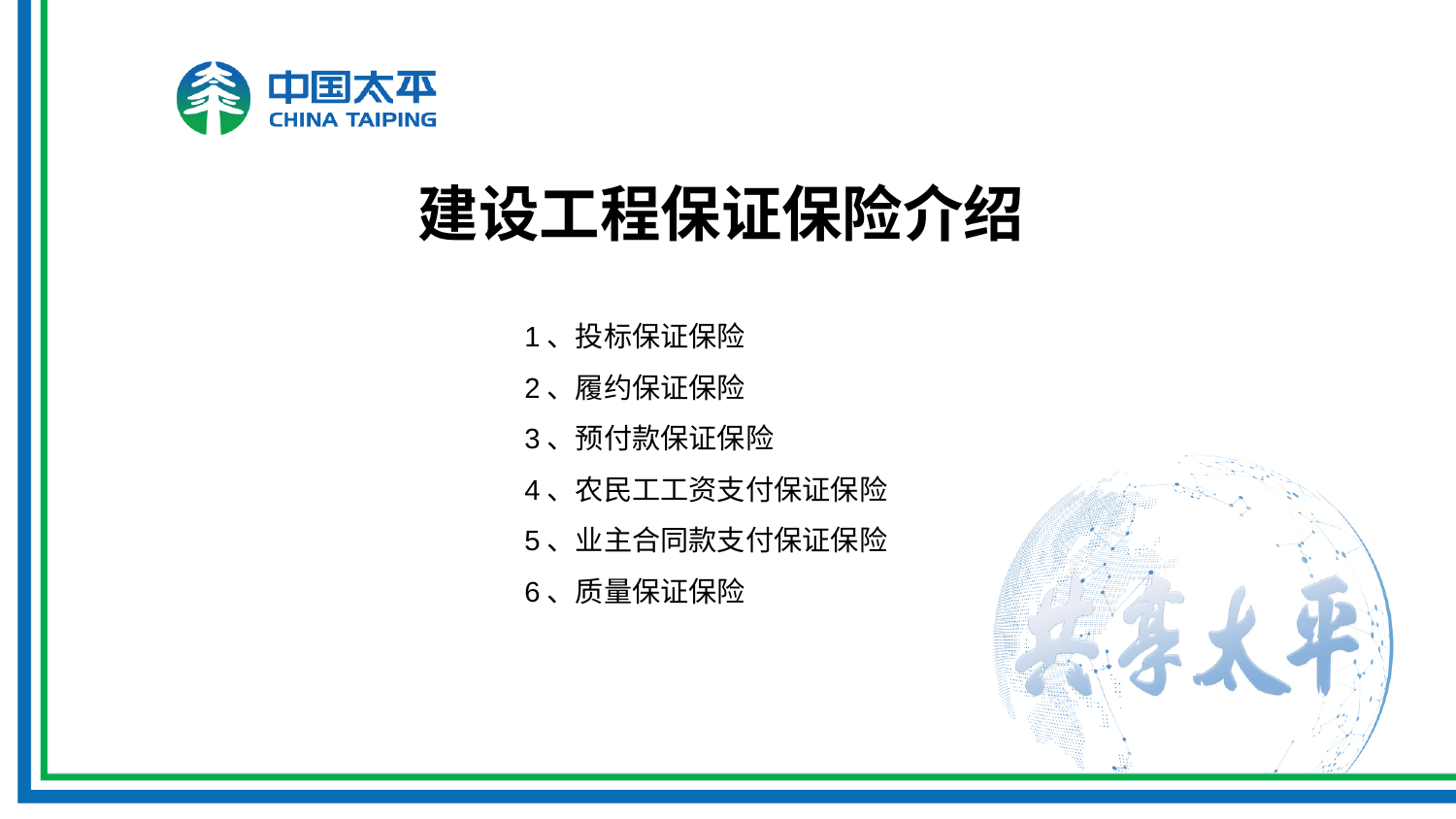

建设工程保证保险介绍
1、投标保证保险
2、履约保证保险
3、预付款保证保险
4、农民工工资支付保证保险
5、业主合同款支付保证保险
6、质量保证保险